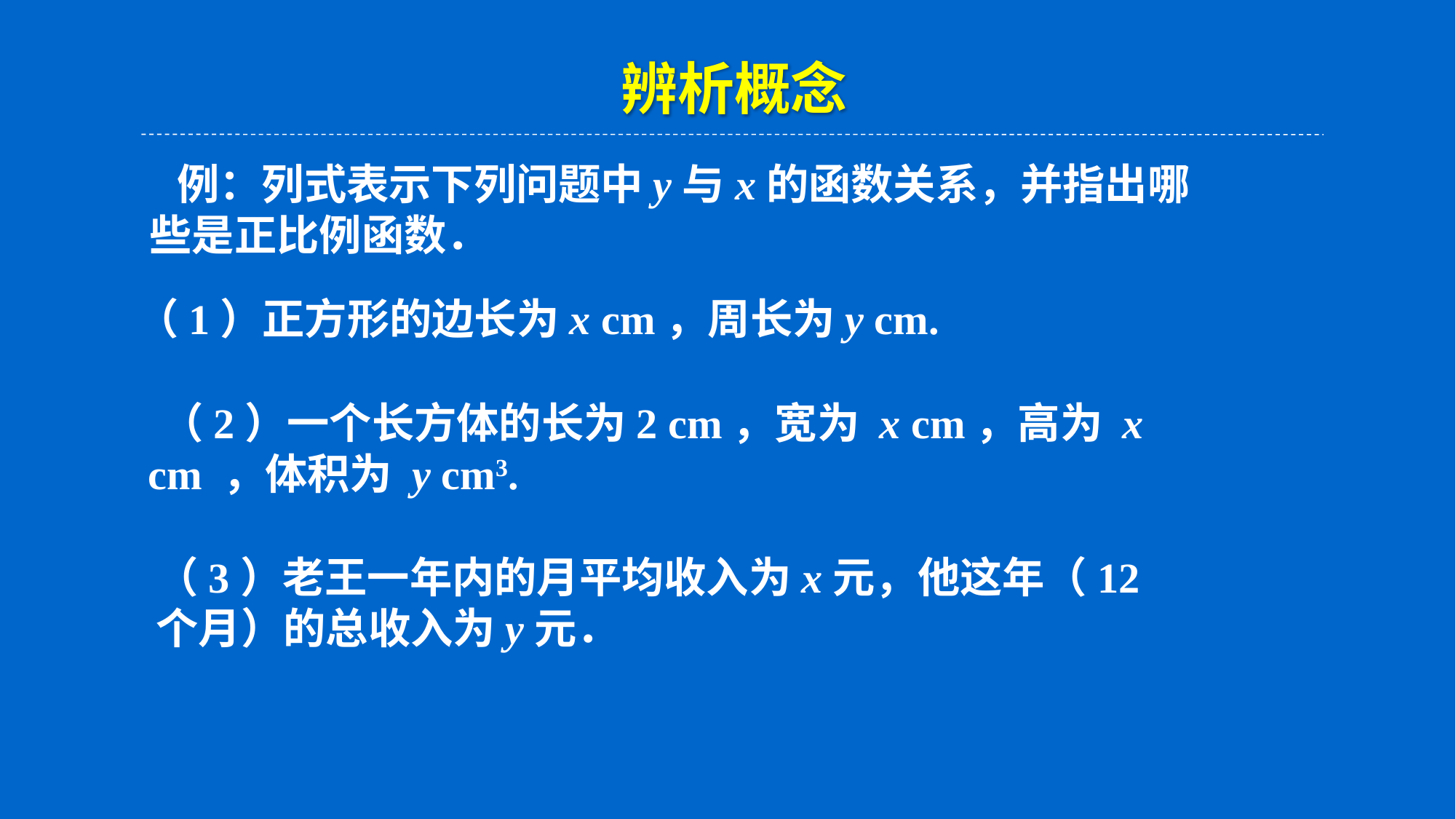

辨析概念
例：列式表示下列问题中y与x的函数关系，并指出哪些是正比例函数．
（1）正方形的边长为x cm，周长为y cm.

 （2）一个长方体的长为2 cm，宽为 x cm，高为 x cm ，体积为 y cm3.

（3）老王一年内的月平均收入为x元，他这年（12个月）的总收入为y元．